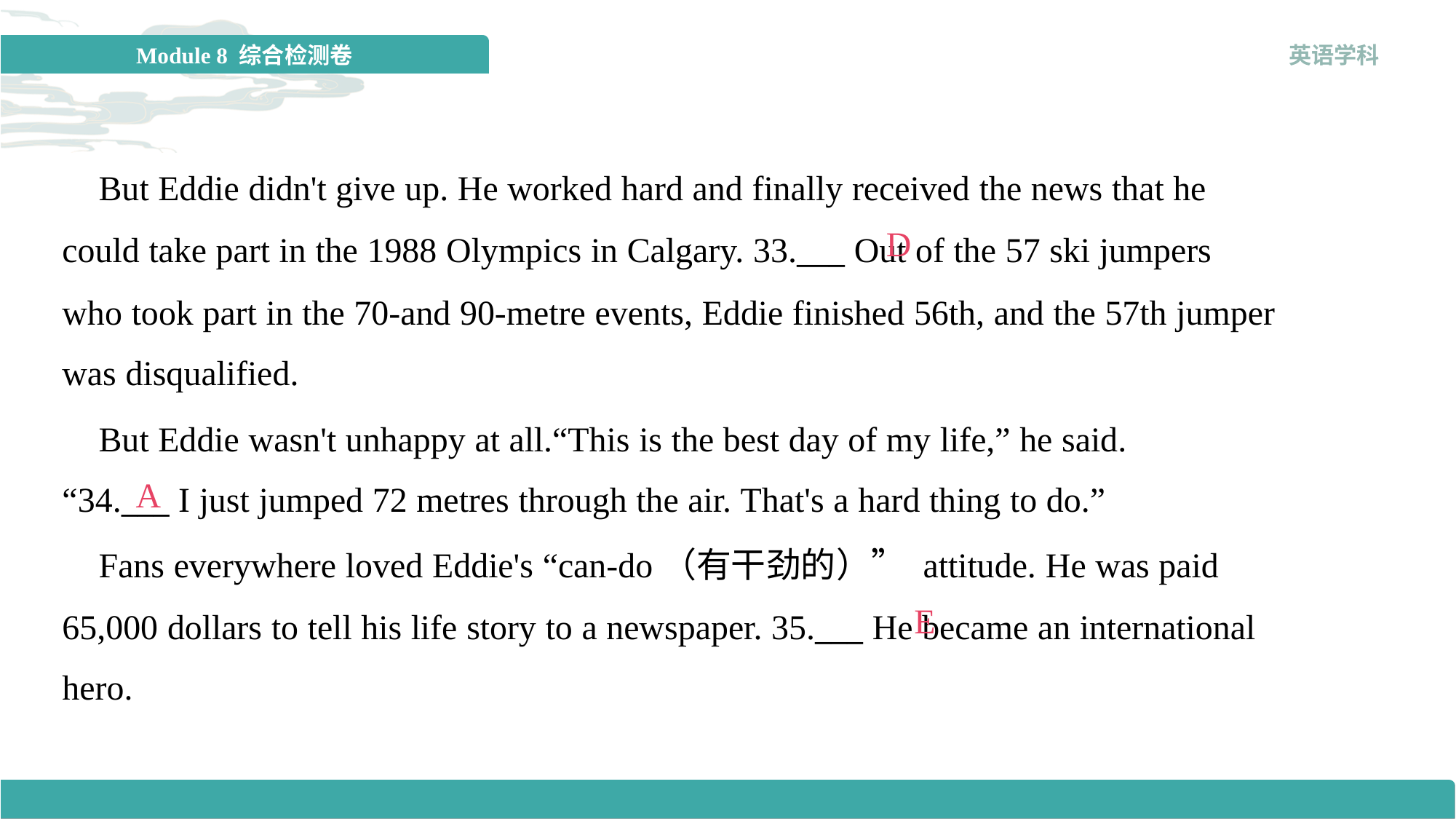

But Eddie didn't give up. He worked hard and finally received the news that he
could take part in the 1988 Olympics in Calgary. 33.___ Out of the 57 ski jumpers
who took part in the 70-and 90-metre events, Eddie finished 56th, and the 57th jumper
was disqualified.
D
    But Eddie wasn't unhappy at all.“This is the best day of my life,” he said.
“34.___ I just jumped 72 metres through the air. That's a hard thing to do.”
A
    Fans everywhere loved Eddie's “can-do（有干劲的）” attitude. He was paid
65,000 dollars to tell his life story to a newspaper. 35.___ He became an international
hero.
E